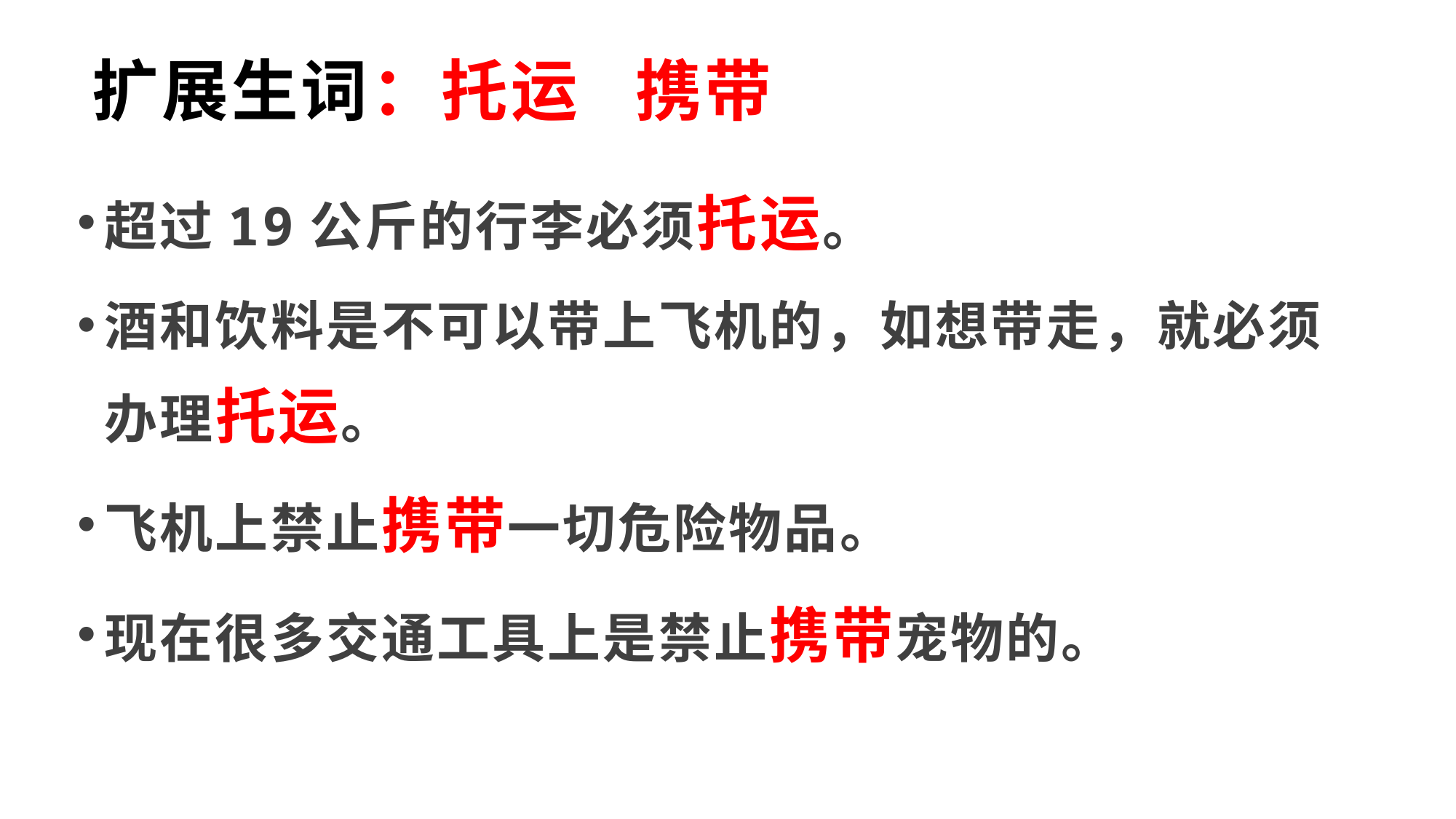

# 扩展生词：托运   携带
超过19公斤的行李必须托运。
酒和饮料是不可以带上飞机的，如想带走，就必须办理托运。
飞机上禁止携带一切危险物品。
现在很多交通工具上是禁止携带宠物的。